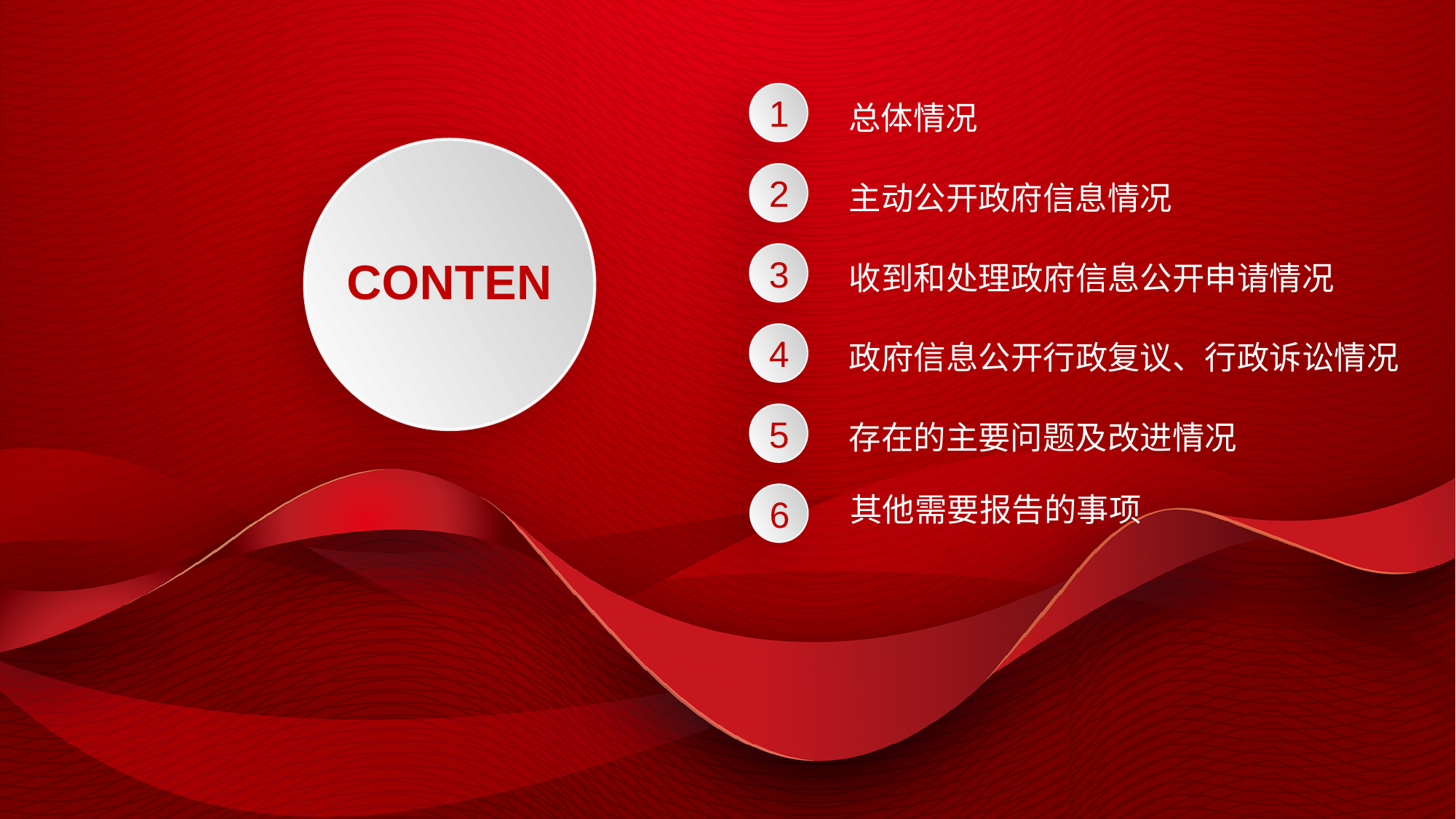

1
总体情况

2
主动公开政府信息情况
3
CONTEN
收到和处理政府信息公开申请情况
4
政府信息公开行政复议、行政诉讼情况
5
存在的主要问题及改进情况
其他需要报告的事项
6